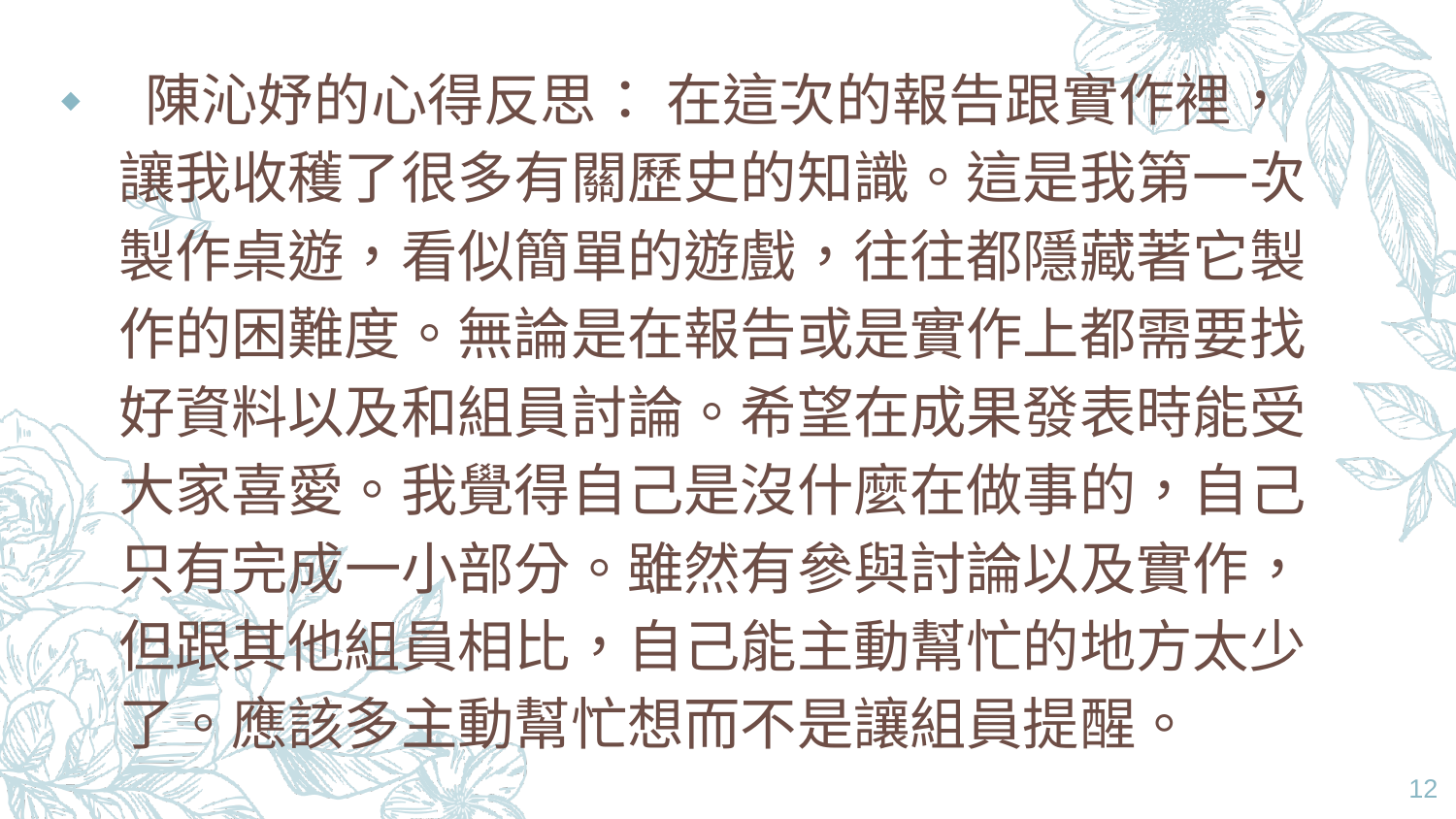

陳沁妤的心得反思： 在這次的報告跟實作裡，讓我收穫了很多有關歷史的知識。這是我第一次製作桌遊，看似簡單的遊戲，往往都隱藏著它製作的困難度。無論是在報告或是實作上都需要找好資料以及和組員討論。希望在成果發表時能受大家喜愛。我覺得自己是沒什麼在做事的，自己只有完成一小部分。雖然有參與討論以及實作，但跟其他組員相比，自己能主動幫忙的地方太少了。應該多主動幫忙想而不是讓組員提醒。
12